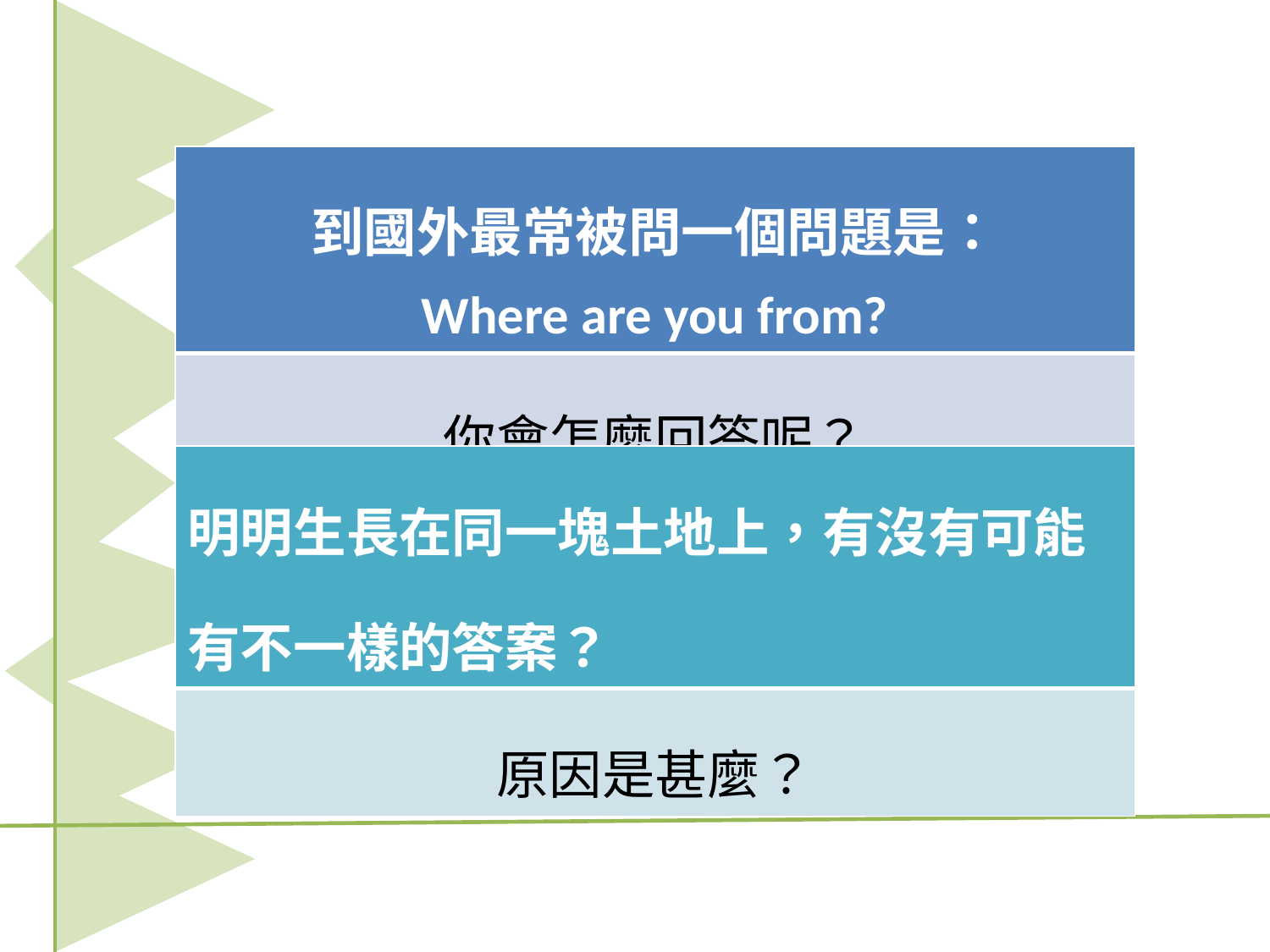

| 到國外最常被問一個問題是： Where are you from? |
| --- |
| 你會怎麼回答呢？ |
| 明明生長在同一塊土地上，有沒有可能有不一樣的答案？ |
| --- |
| 原因是甚麼？ |